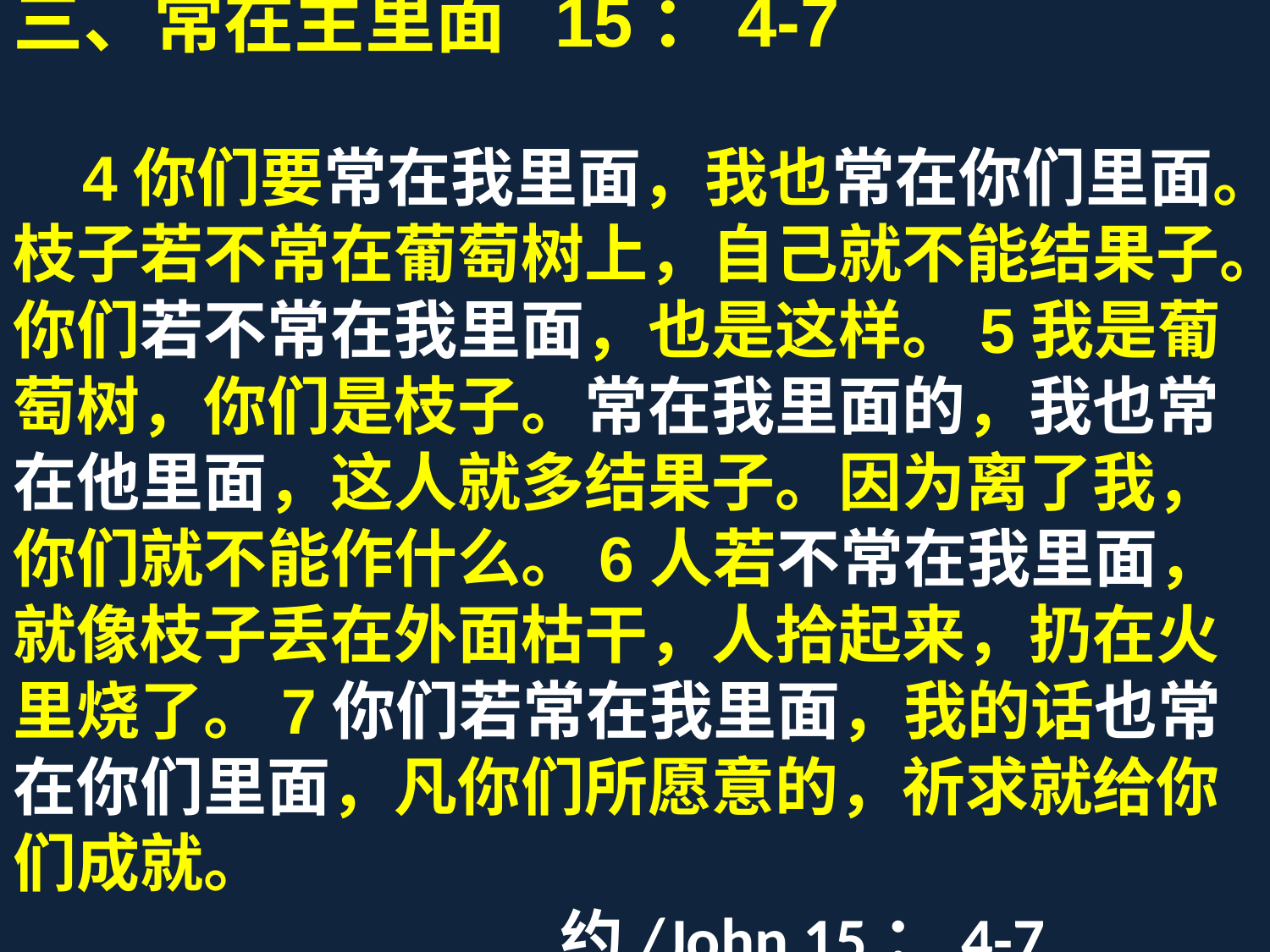

三、常在主里面  15：4-7
    4你们要常在我里面，我也常在你们里面。枝子若不常在葡萄树上，自己就不能结果子。你们若不常在我里面，也是这样。5我是葡萄树，你们是枝子。常在我里面的，我也常在他里面，这人就多结果子。因为离了我，你们就不能作什么。6人若不常在我里面，就像枝子丢在外面枯干，人拾起来，扔在火里烧了。7你们若常在我里面，我的话也常在你们里面，凡你们所愿意的，祈求就给你们成就。
                                      约/John 15：4-7